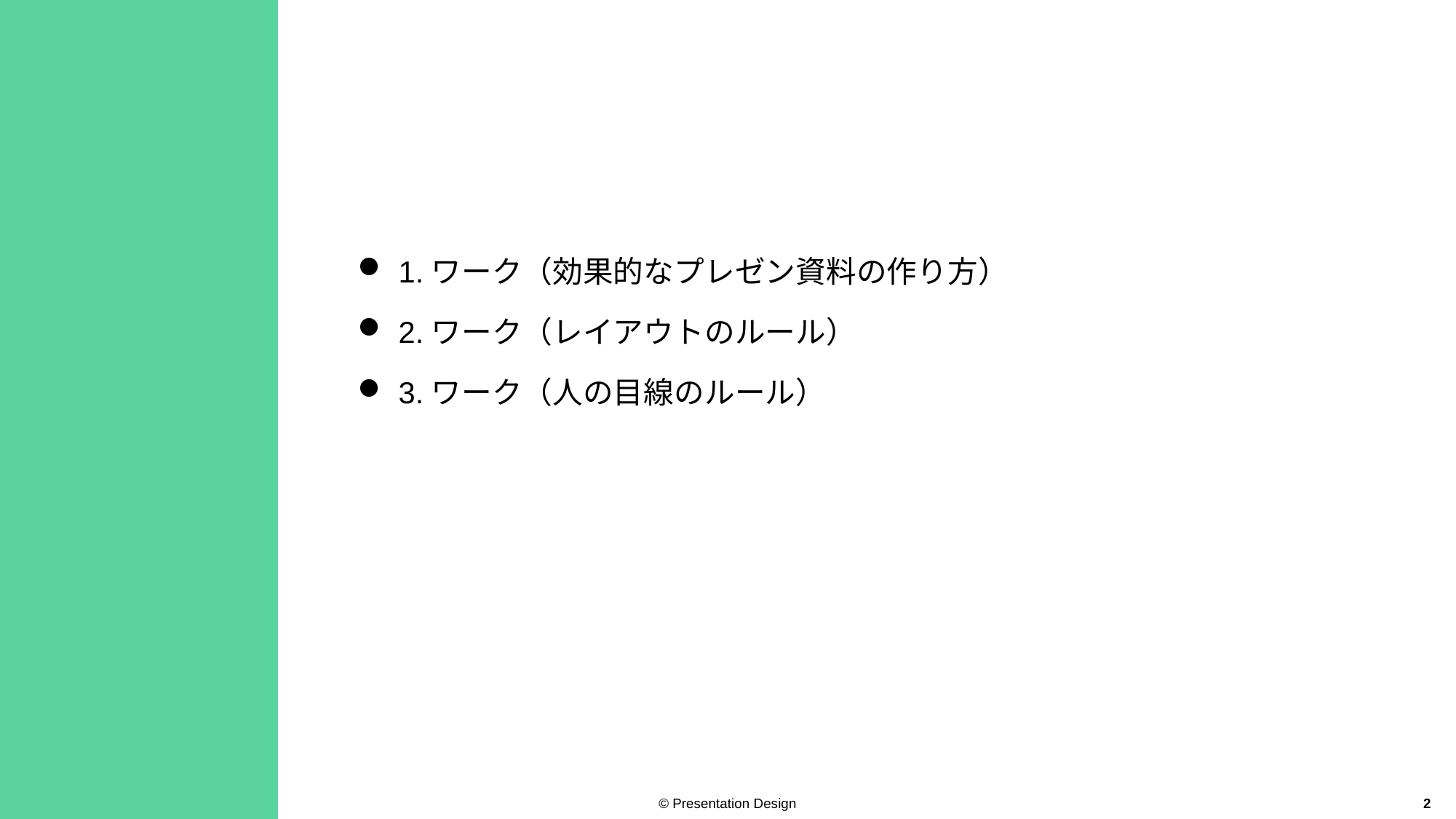

1.ワーク（効果的なプレゼン資料の作り方）
2.ワーク（レイアウトのルール）
3.ワーク（人の目線のルール）
© Presentation Design
2